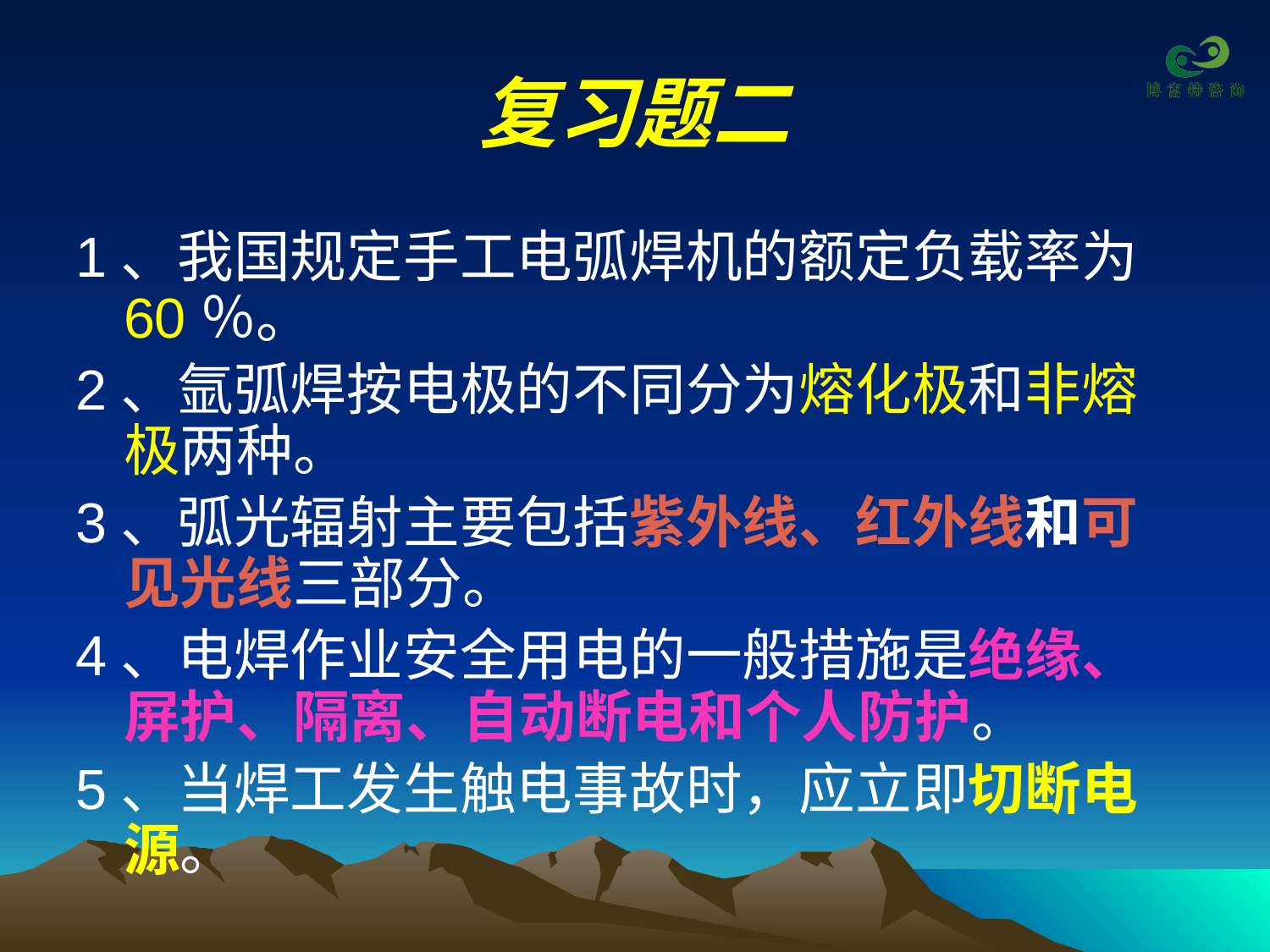

# 复习题二
1、我国规定手工电弧焊机的额定负载率为60％。
2、氩弧焊按电极的不同分为熔化极和非熔极两种。
3、弧光辐射主要包括紫外线、红外线和可见光线三部分。
4、电焊作业安全用电的一般措施是绝缘、屏护、隔离、自动断电和个人防护。
5、当焊工发生触电事故时，应立即切断电源。